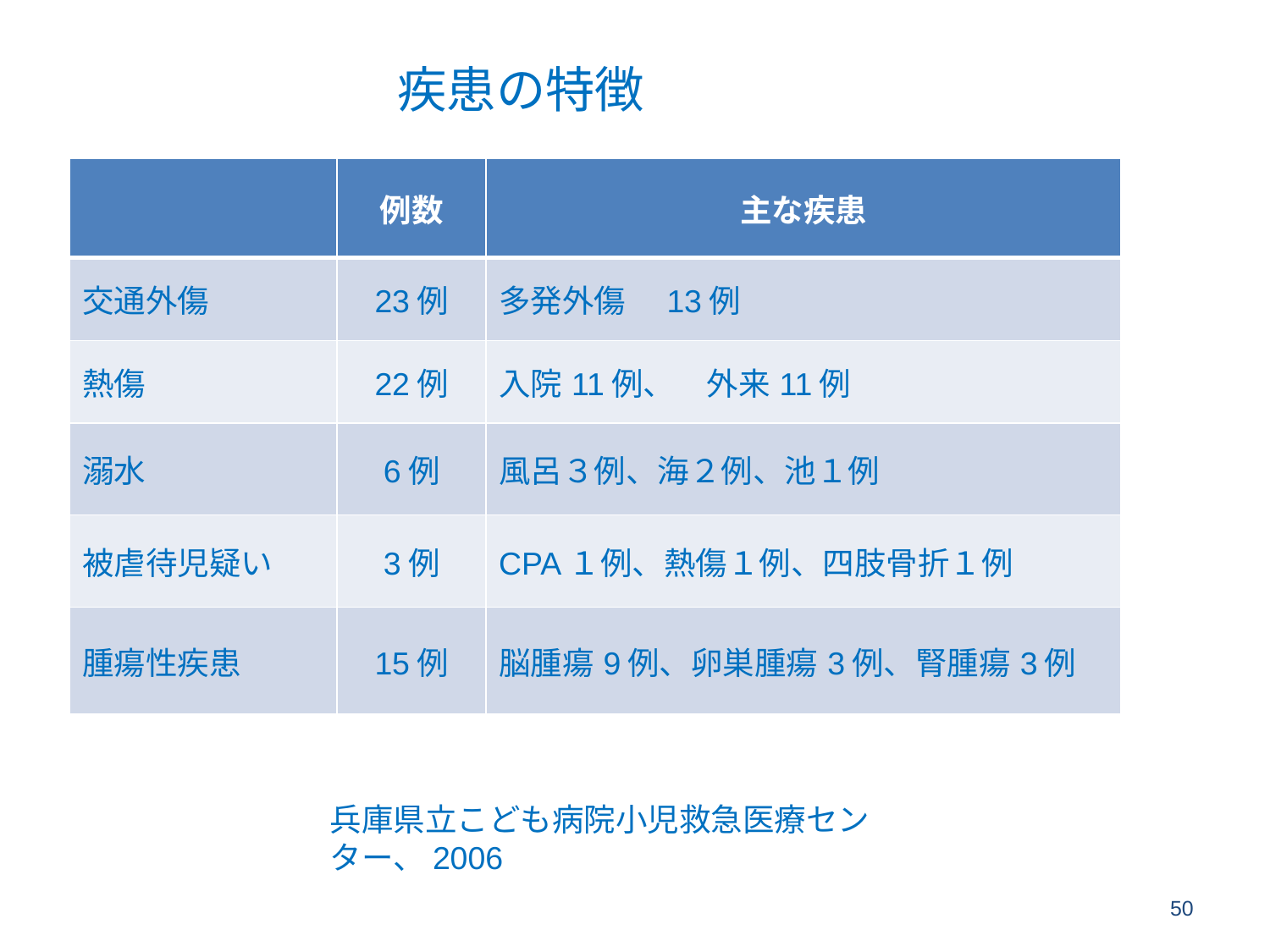

# 疾患の特徴
|  | 例数 | 主な疾患 |
| --- | --- | --- |
| 交通外傷 | 23例 | 多発外傷　13例 |
| 熱傷 | 22例 | 入院11例、　外来11例 |
| 溺水 | 6例 | 風呂３例、海２例、池１例 |
| 被虐待児疑い | 3例 | CPA１例、熱傷１例、四肢骨折１例 |
| 腫瘍性疾患 | 15例 | 脳腫瘍9例、卵巣腫瘍3例、腎腫瘍3例 |
兵庫県立こども病院小児救急医療センター、2006
50